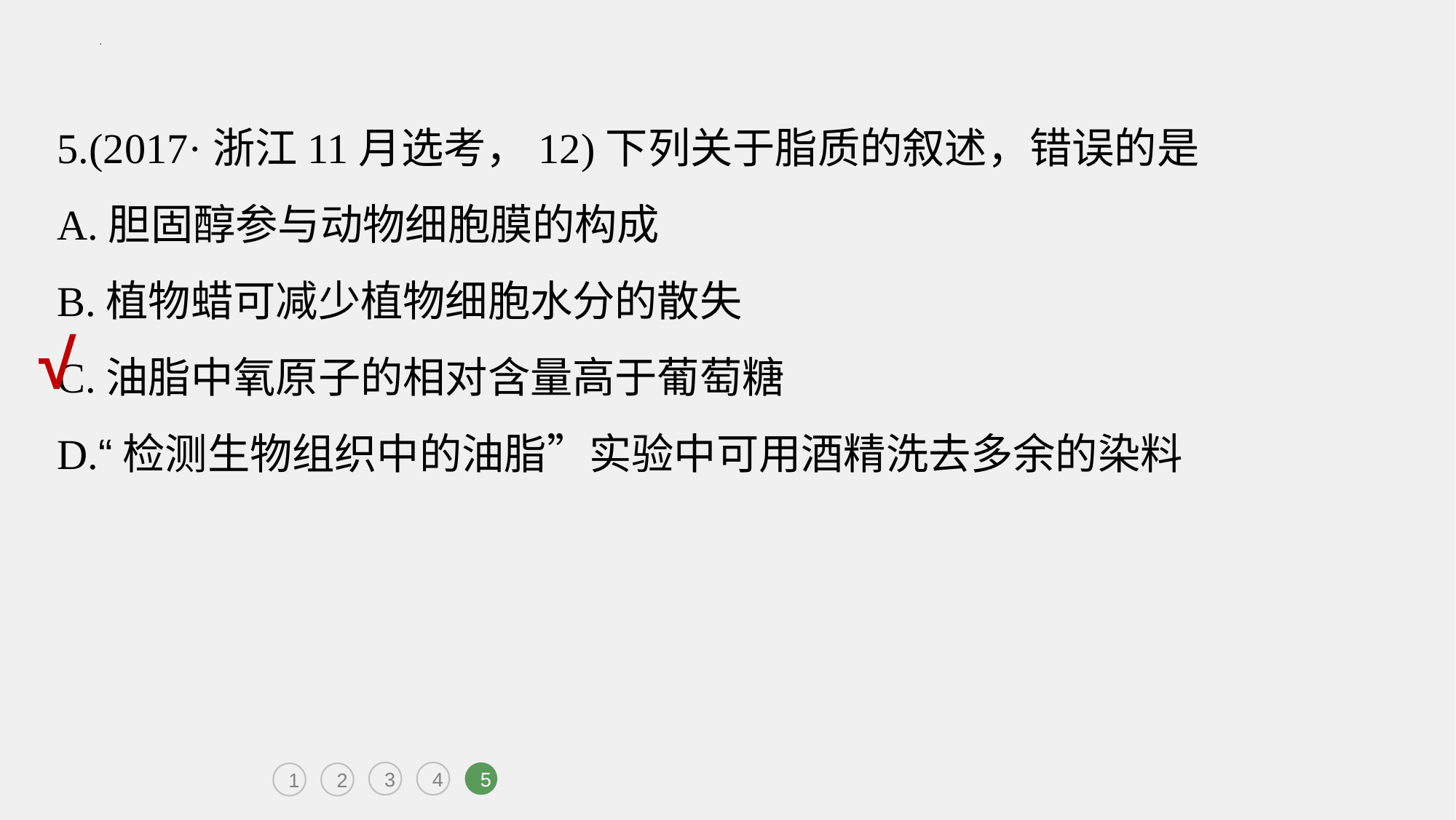

5.(2017·浙江11月选考，12)下列关于脂质的叙述，错误的是
A.胆固醇参与动物细胞膜的构成
B.植物蜡可减少植物细胞水分的散失
C.油脂中氧原子的相对含量高于葡萄糖
D.“检测生物组织中的油脂”实验中可用酒精洗去多余的染料
√
3
4
5
1
2